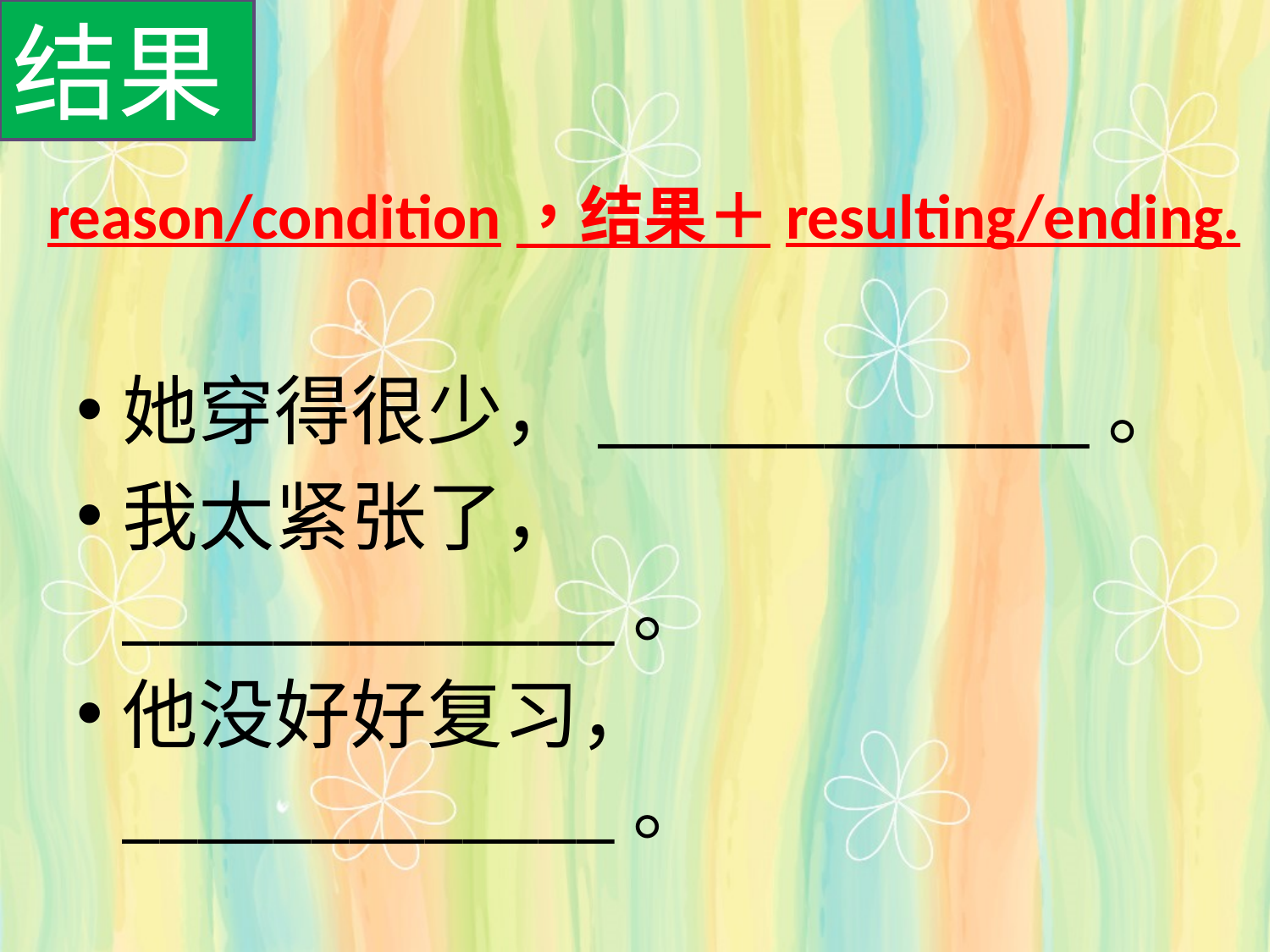

结果
reason/condition，结果＋resulting/ending.
她穿得很少，_____________。
我太紧张了， _____________。
他没好好复习， _____________。